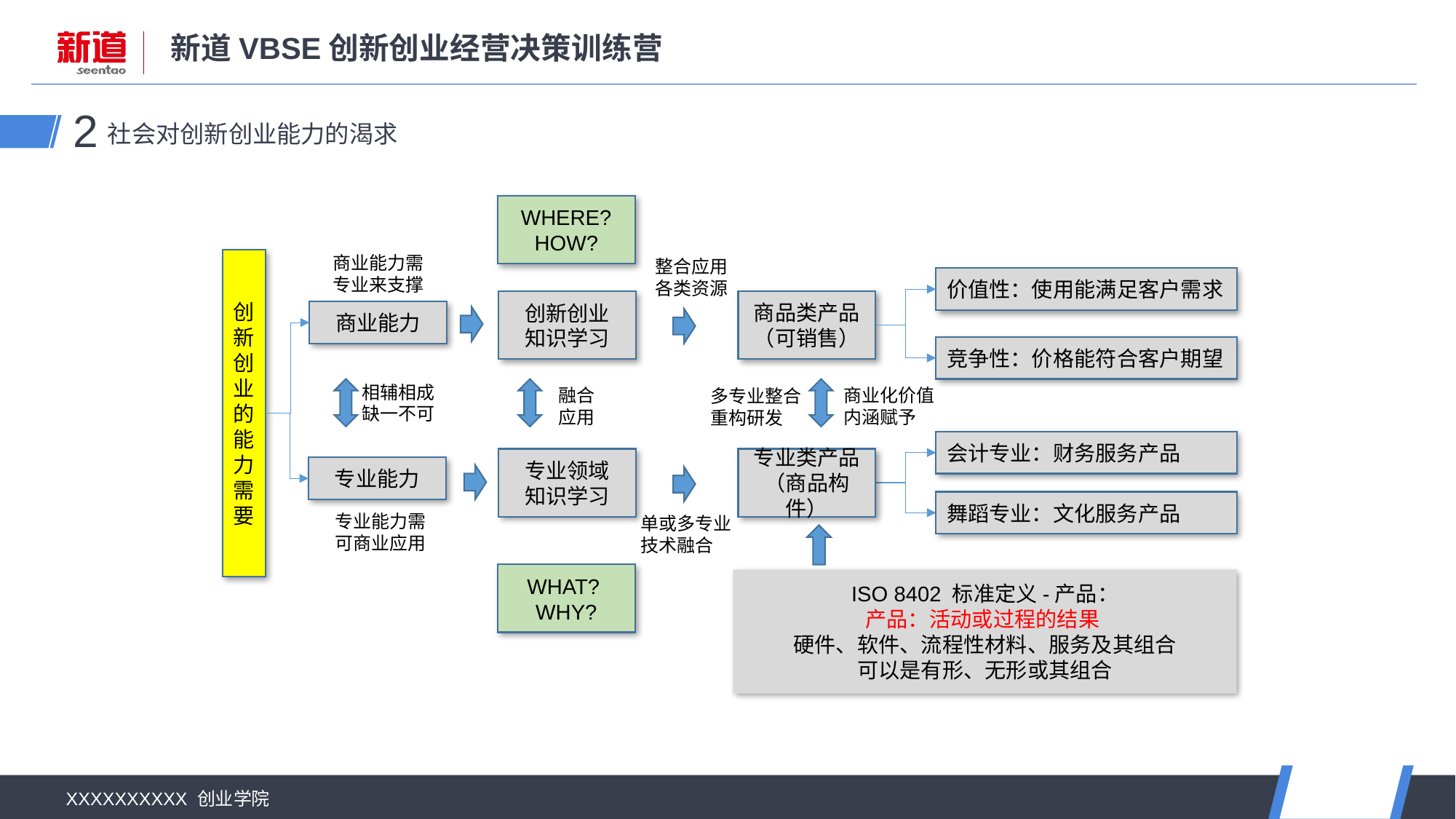

社会对创新创业能力的渴求
2
 WHERE?
HOW?
融合应用

WHAT?
WHY?
商业能力需专业来支撑
相辅相成缺一不可

专业能力需可商业应用
创新创业的能力需要
整合应用各类资源
商品类产品
（可销售）

价值性：使用能满足客户需求
竞争性：价格能符合客户期望

商业化价值内涵赋予
多专业整合重构研发
创新创业
知识学习
商业能力

会计专业：财务服务产品
专业类产品
（商品构件）

舞蹈专业：文化服务产品
单或多专业技术融合
专业领域
知识学习
专业能力

ISO 8402 标准定义-产品：
产品：活动或过程的结果
硬件、软件、流程性材料、服务及其组合
可以是有形、无形或其组合
15